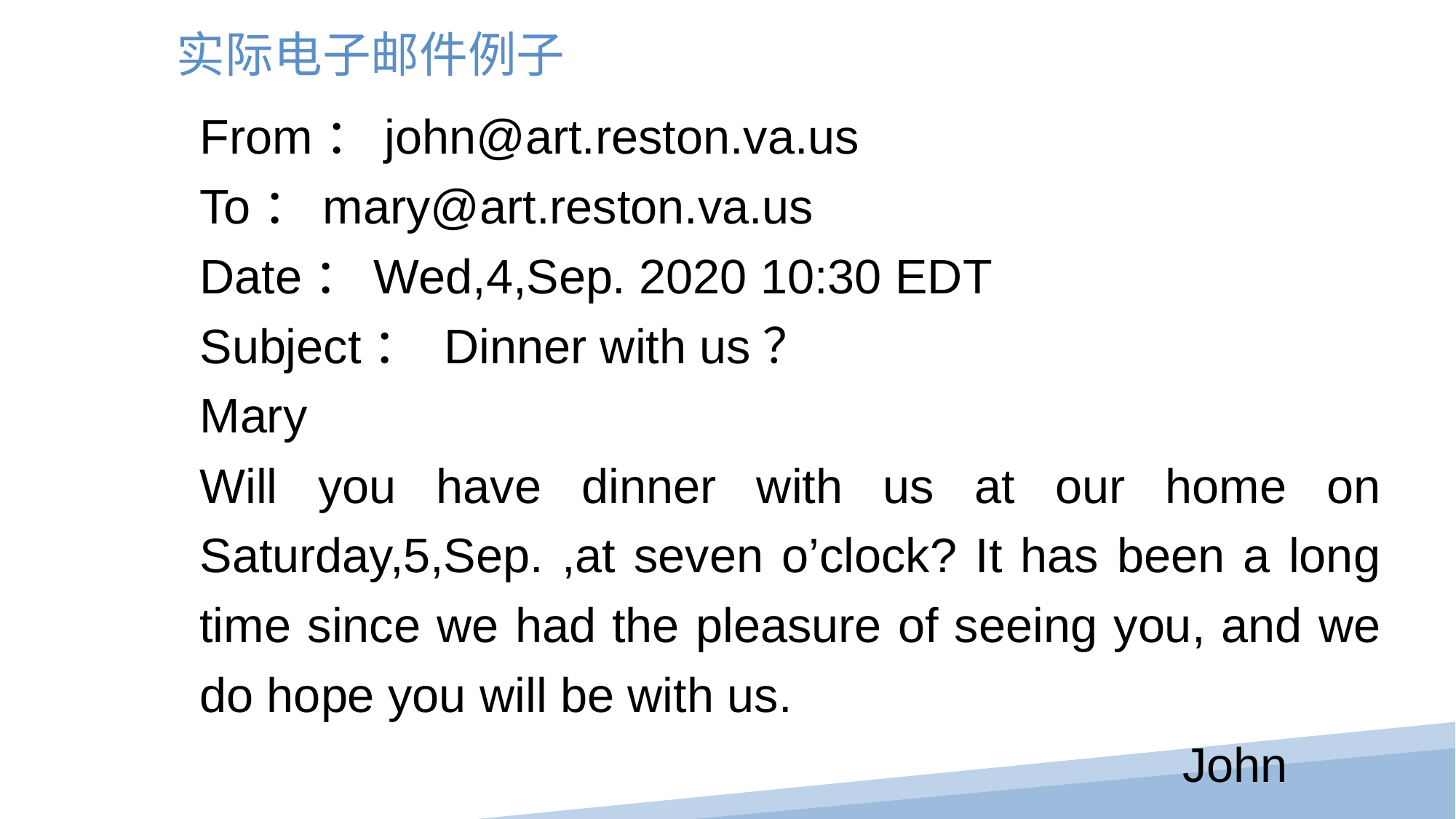

实际电子邮件例子
From：john@art.reston.va.us
To：mary@art.reston.va.us
Date：Wed,4,Sep. 2020 10:30 EDT
Subject： Dinner with us？
Mary
Will you have dinner with us at our home on Saturday,5,Sep. ,at seven o’clock? It has been a long time since we had the pleasure of seeing you, and we do hope you will be with us.
                                                                         John